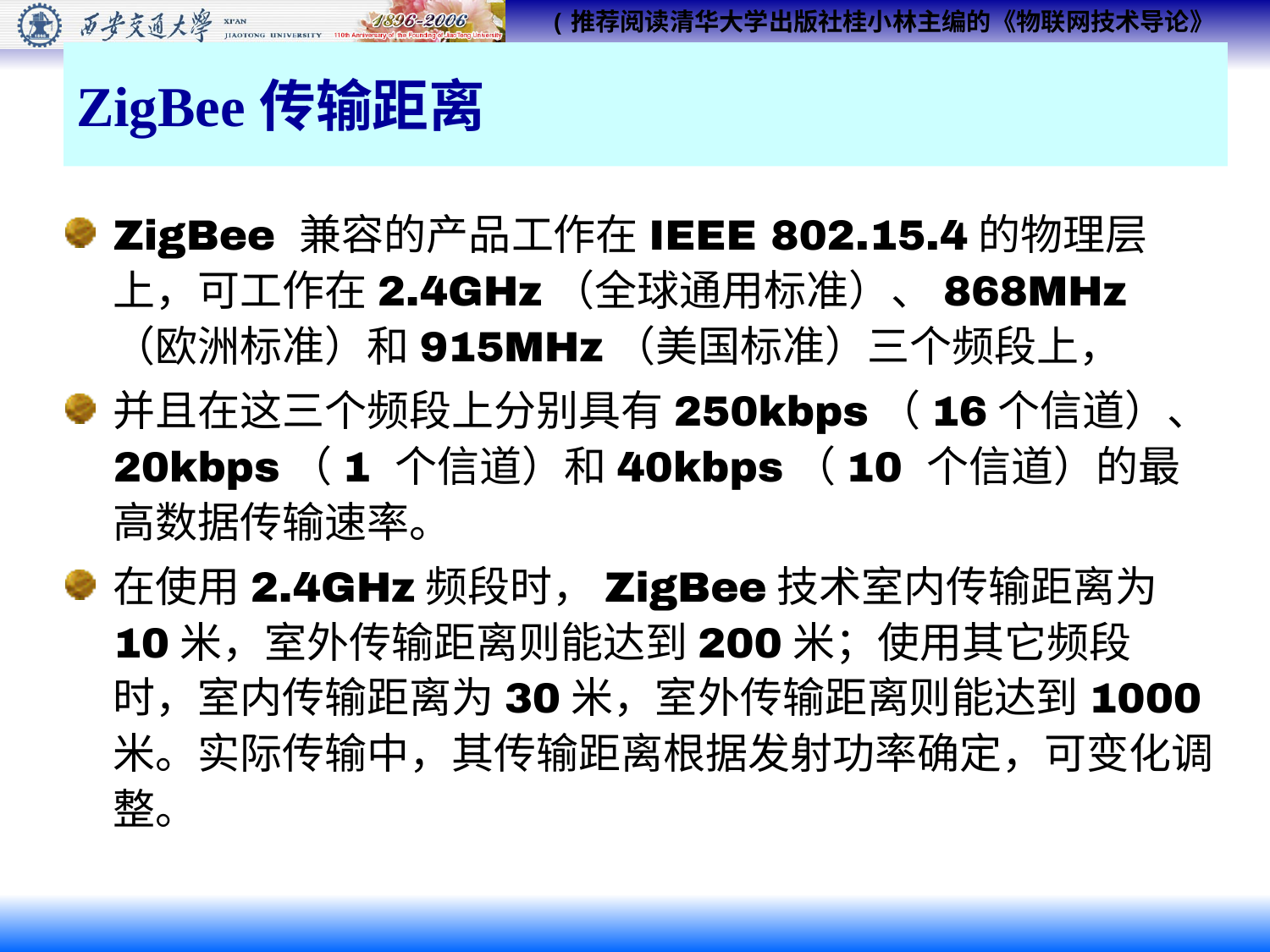

# ZigBee传输距离
ZigBee 兼容的产品工作在IEEE 802.15.4的物理层上，可工作在2.4GHz（全球通用标准）、868MHz（欧洲标准）和915MHz（美国标准）三个频段上，
并且在这三个频段上分别具有250kbps（16个信道）、20kbps（1 个信道）和40kbps（10 个信道）的最高数据传输速率。
在使用2.4GHz频段时，ZigBee技术室内传输距离为10米，室外传输距离则能达到200米；使用其它频段时，室内传输距离为30米，室外传输距离则能达到1000米。实际传输中，其传输距离根据发射功率确定，可变化调整。